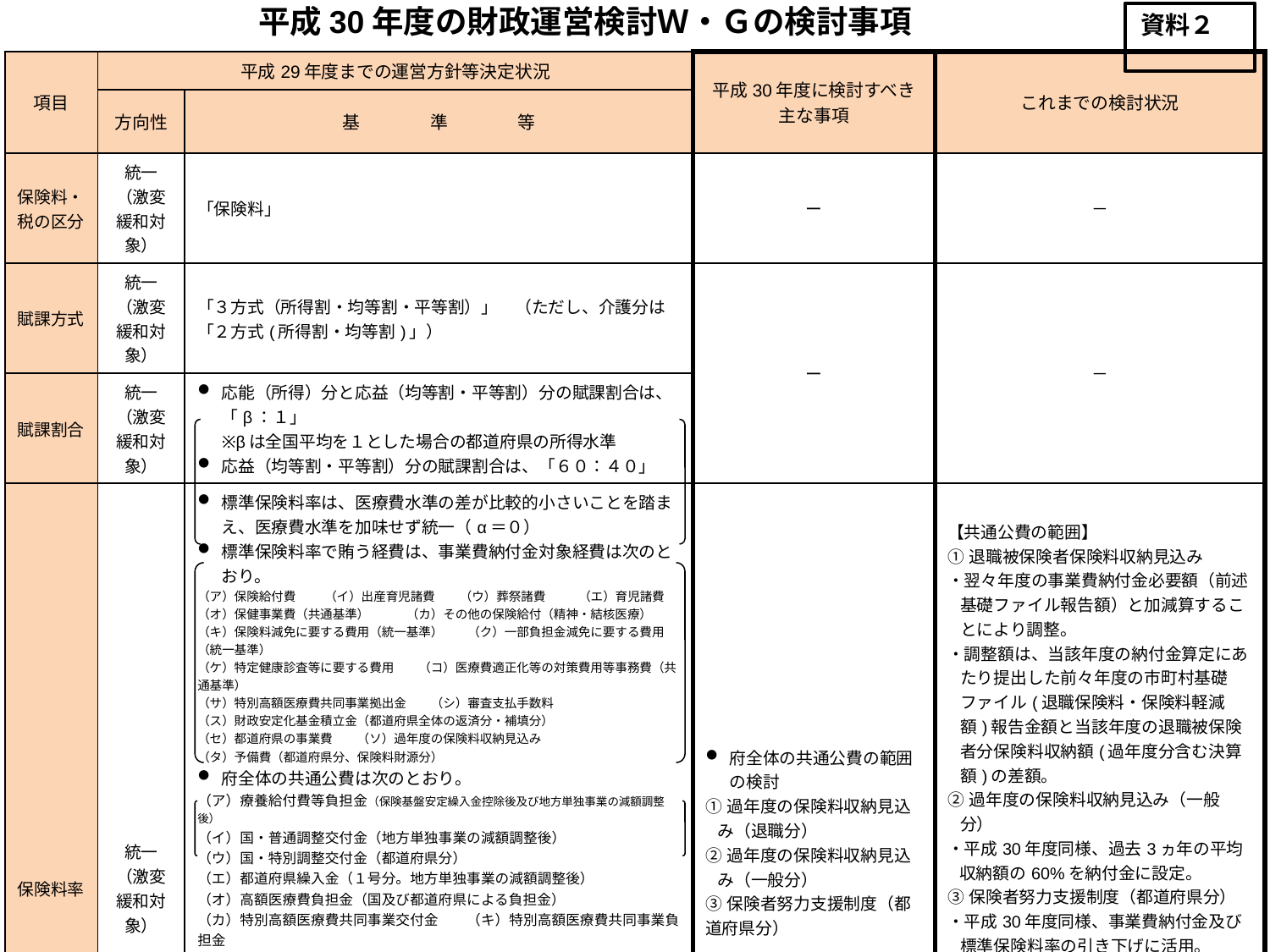

# 平成30年度の財政運営検討Ｗ・Ｇの検討事項
資料２
| 項目 | 平成29年度までの運営方針等決定状況 |  | 平成30年度に検討すべき 主な事項 | これまでの検討状況 |
| --- | --- | --- | --- | --- |
|  | 方向性 | 基　　　　準　　　　等 |  |  |
| 保険料・税の区分 | 統一 （激変緩和対象） | 「保険料」 | ー | － |
| 賦課方式 | 統一 （激変緩和対象） | 「３方式（所得割・均等割・平等割）」　（ただし、介護分は「２方式(所得割・均等割)」） | ー | － |
| 賦課割合 | 統一 （激変緩和対象） | 応能（所得）分と応益（均等割・平等割）分の賦課割合は、「β：１」 ※βは全国平均を１とした場合の都道府県の所得水準 応益（均等割・平等割）分の賦課割合は、「６０：４０」 |  |  |
| 保険料率 | 統一 （激変緩和対象） | 標準保険料率は、医療費水準の差が比較的小さいことを踏まえ、医療費水準を加味せず統一（α＝０） 標準保険料率で賄う経費は、事業費納付金対象経費は次のとおり。 （ア）保険給付費 （イ）出産育児諸費　　（ウ）葬祭諸費 （エ）育児諸費 （オ）保健事業費（共通基準）　　　（カ）その他の保険給付（精神・結核医療） （キ）保険料減免に要する費用（統一基準）　　（ク）一部負担金減免に要する費用（統一基準） （ケ）特定健康診査等に要する費用　　（コ）医療費適正化等の対策費用等事務費（共通基準） （サ）特別高額医療費共同事業拠出金　　（シ）審査支払手数料 （ス）財政安定化基金積立金（都道府県全体の返済分・補填分） （セ）都道府県の事業費　　（ソ）過年度の保険料収納見込み　　 （タ）予備費（都道府県分、保険料財源分） 府全体の共通公費は次のとおり。 （ア）療養給付費等負担金（保険基盤安定繰入金控除後及び地方単独事業の減額調整後） （イ）国・普通調整交付金（地方単独事業の減額調整後） （ウ）国・特別調整交付金（都道府県分） （エ）都道府県繰入金（１号分。地方単独事業の減額調整後） （オ）高額医療費負担金（国及び都道府県による負担金） （カ）特別高額医療費共同事業交付金　　（キ）特別高額医療費共同事業負担金 （ク）過年度調整（納付金の過多）　　（ケ）特定健康診査等負担金 （コ）地方単独事業の減額調整分　　（サ）国保財政安定化支援事業繰入金分 （シ）保険者支援制度（医療分）　　（ス）出産育児諸費（法定繰入分） （セ）算定可能な特別調整交付金（算定省令第6条第1項ﾊ～ﾇ・附則第7条第2・3号） （ソ）激変緩和用の特例基金（取崩分、医療分） （タ）過年度の保険料収納見込み（医療分） 市町村が実際に定める保険料率も、原則「標準保険料率」と同率で統一(ただし、以下の例外あり) 　①財政安定化基金への償還財源確保のための保険料率上乗せは容認 　②累積赤字解消や保険料減免及び一般会計繰入解消による激変緩和等のための保険料率上乗せ・一般会計繰入れは容認【激変緩和措置期間中に限る】 過誤納保険料還付金・還付加算金については、各市町村負担 後期分・介護分についても同様の考え方 | 府全体の共通公費の範囲の検討 ①過年度の保険料収納見込み（退職分） ②過年度の保険料収納見込み（一般分） ③保険者努力支援制度（都道府県分） 標準保険料率算定に用いる被保険者数・所得の推計方法 | 【共通公費の範囲】 ①退職被保険者保険料収納見込み ・翌々年度の事業費納付金必要額（前述基礎ファイル報告額）と加減算することにより調整。 ・調整額は、当該年度の納付金算定にあたり提出した前々年度の市町村基礎ファイル(退職保険料・保険料軽減額)報告金額と当該年度の退職被保険者分保険料収納額(過年度分含む決算額)の差額。 ②過年度の保険料収納見込み（一般分） ・平成30年度同様、過去3ヵ年の平均収納額の60%を納付金に設定。 ③保険者努力支援制度（都道府県分） ・平成30年度同様、事業費納付金及び標準保険料率の引き下げに活用。 ④算定可能な特別調整交付金 ・算定省令第6条第1項ヲのうち、「未就学児に係る医療費」、「特々調」を共通公費に追加 ⑤府独自ｲﾝｾﾝﾃｨﾌﾞ ・上記財源の一部を保険料引下げに活用。 【被保険者数・所得の推計方法】 平成30年度推計結果の分析及び平成31年度国提示推計方法の妥当性を踏まえ、国が示す推計方法とおり実施。 |